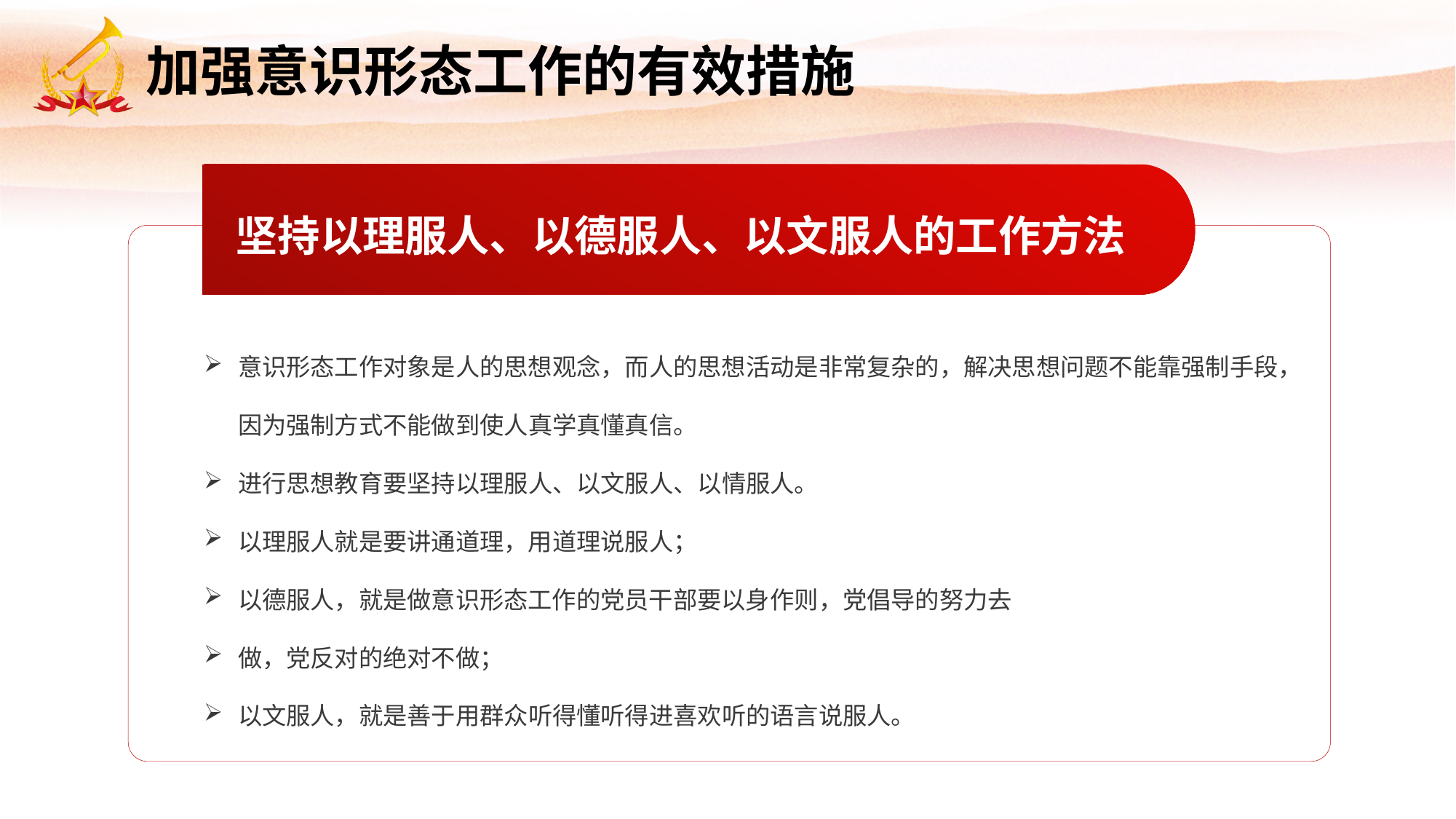

坚持以理服人、以德服人、以文服人的工作方法

意识形态工作对象是人的思想观念，而人的思想活动是非常复杂的，解决思想问题不能靠强制手段，因为强制方式不能做到使人真学真懂真信。
进行思想教育要坚持以理服人、以文服人、以情服人。
以理服人就是要讲通道理，用道理说服人；
以德服人，就是做意识形态工作的党员干部要以身作则，党倡导的努力去
做，党反对的绝对不做；
以文服人，就是善于用群众听得懂听得进喜欢听的语言说服人。